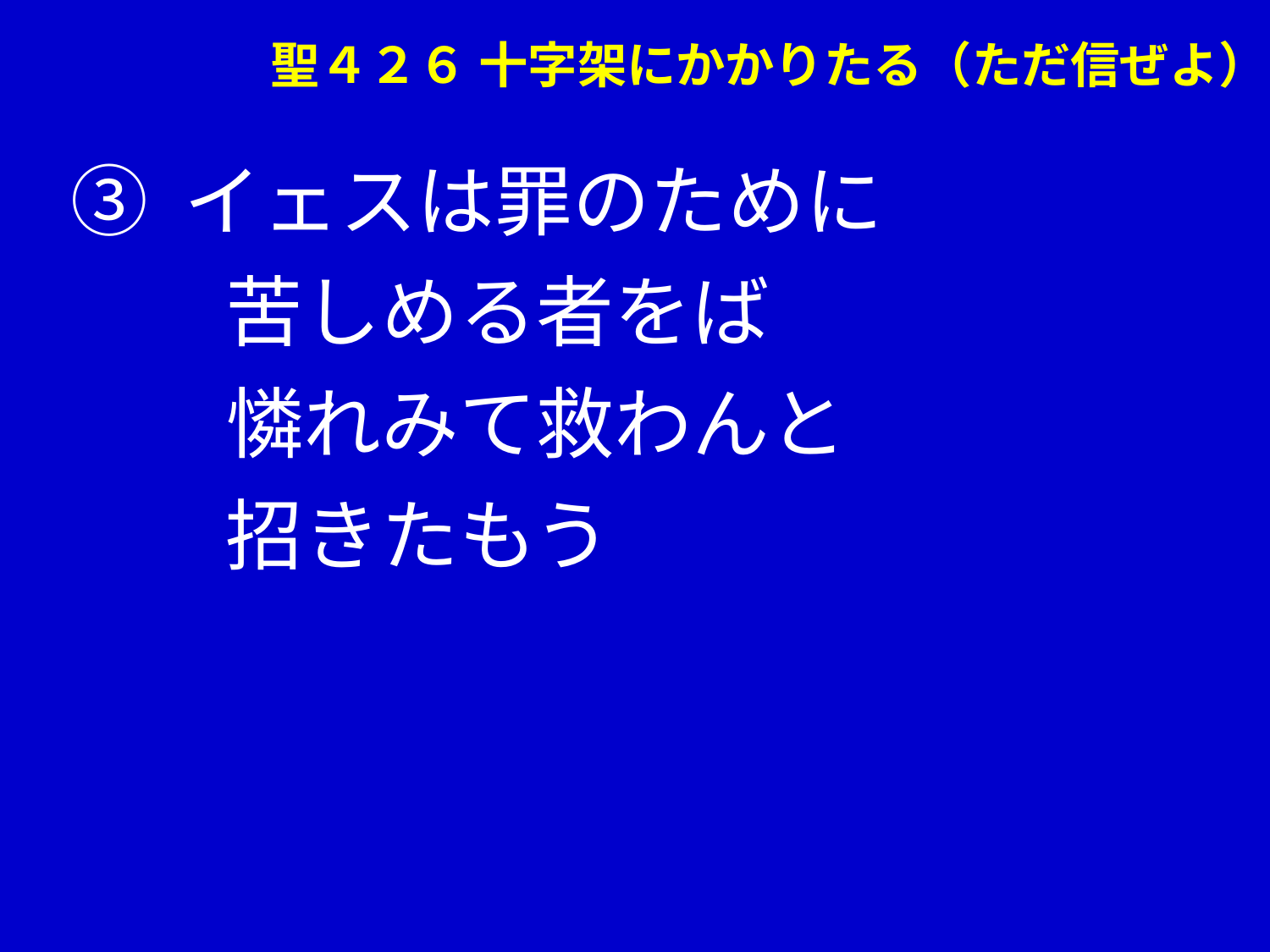

聖４２６ 十字架にかかりたる（ただ信ぜよ）
③ イェスは罪のために
　　苦しめる者をば
　　憐れみて救わんと
　　招きたもう